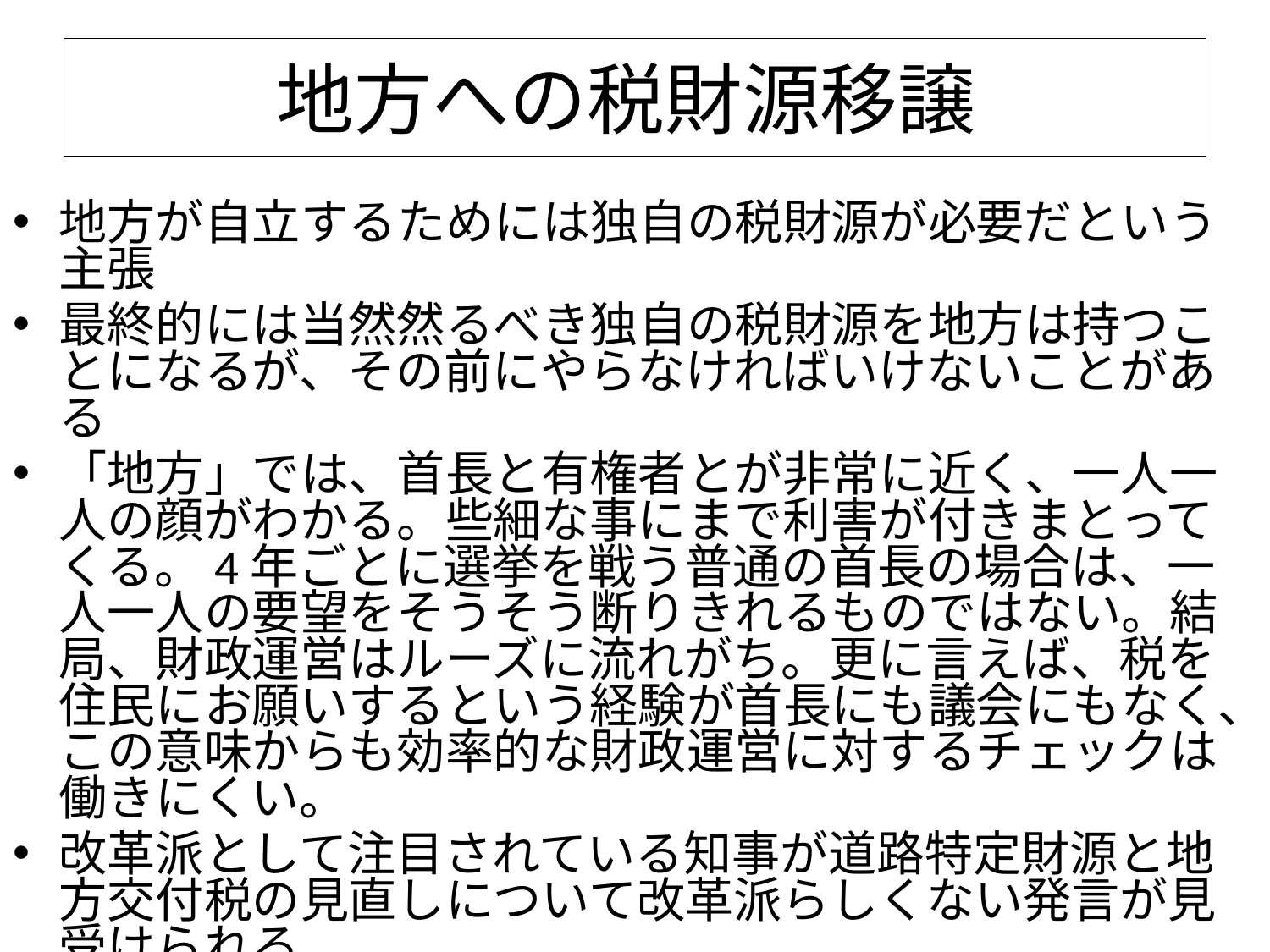

# 地方への税財源移譲
地方が自立するためには独自の税財源が必要だという主張
最終的には当然然るべき独自の税財源を地方は持つことになるが、その前にやらなければいけないことがある
「地方」では、首長と有権者とが非常に近く、一人一人の顔がわかる。些細な事にまで利害が付きまとってくる。4年ごとに選挙を戦う普通の首長の場合は、一人一人の要望をそうそう断りきれるものではない。結局、財政運営はルーズに流れがち。更に言えば、税を住民にお願いするという経験が首長にも議会にもなく、この意味からも効率的な財政運営に対するチェックは働きにくい。
改革派として注目されている知事が道路特定財源と地方交付税の見直しについて改革派らしくない発言が見受けられる